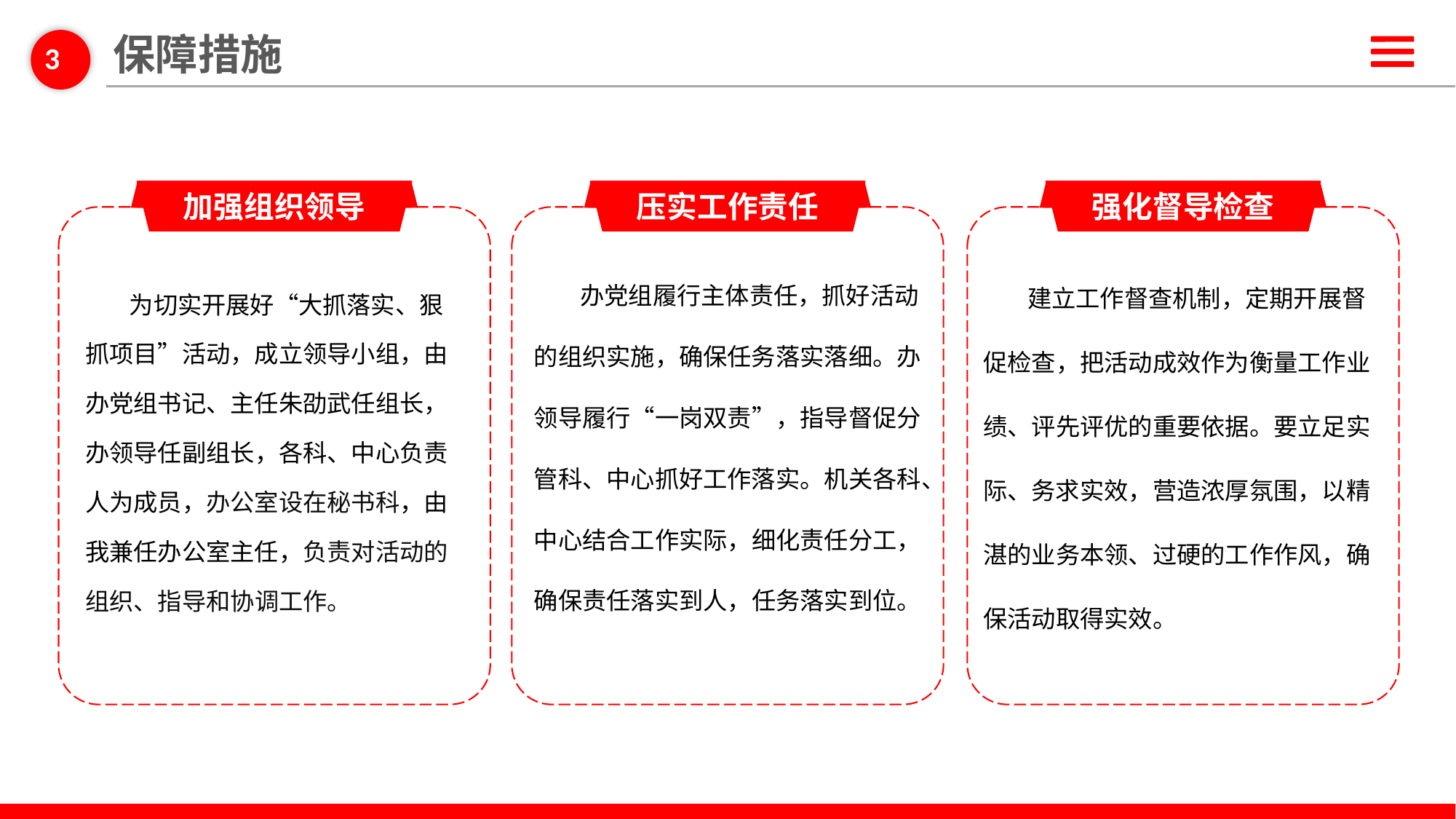

保障措施

3

加强组织领导

压实工作责任

       办党组履行主体责任，抓好活动的组织实施，确保任务落实落细。办领导履行“一岗双责”，指导督促分管科、中心抓好工作落实。机关各科、中心结合工作实际，细化责任分工，确保责任落实到人，任务落实到位。

强化督导检查

       建立工作督查机制，定期开展督促检查，把活动成效作为衡量工作业绩、评先评优的重要依据。要立足实际、务求实效，营造浓厚氛围，以精湛的业务本领、过硬的工作作风，确保活动取得实效。
       为切实开展好“大抓落实、狠抓项目”活动，成立领导小组，由办党组书记、主任朱劭武任组长，办领导任副组长，各科、中心负责人为成员，办公室设在秘书科，由我兼任办公室主任，负责对活动的组织、指导和协调工作。